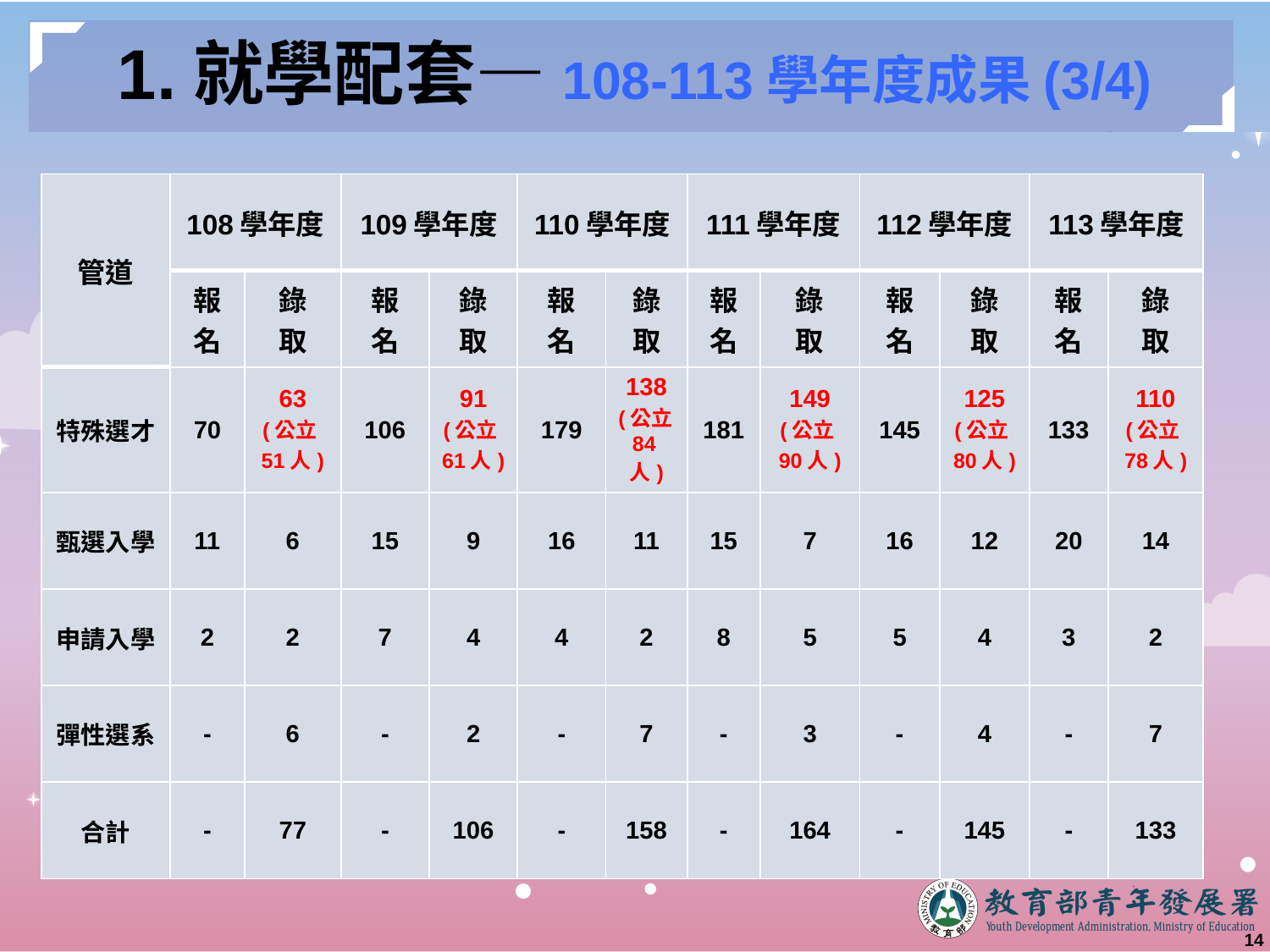

# 1.就學配套—108-113學年度成果(3/4)
| 管道 | 108學年度 |  | 109學年度 |  | 110學年度 |  | 111學年度 |  | 112學年度 |  | 113學年度 |  |
| --- | --- | --- | --- | --- | --- | --- | --- | --- | --- | --- | --- | --- |
|  | 報名 | 錄 取 | 報 名 | 錄 取 | 報 名 | 錄 取 | 報 名 | 錄 取 | 報名 | 錄 取 | 報 名 | 錄 取 |
| 特殊選才 | 70 | 63 (公立51人) | 106 | 91 (公立61人) | 179 | 138 (公立84人) | 181 | 149 (公立90人) | 145 | 125 (公立80人) | 133 | 110 (公立78人) |
| 甄選入學 | 11 | 6 | 15 | 9 | 16 | 11 | 15 | 7 | 16 | 12 | 20 | 14 |
| 申請入學 | 2 | 2 | 7 | 4 | 4 | 2 | 8 | 5 | 5 | 4 | 3 | 2 |
| 彈性選系 | - | 6 | - | 2 | - | 7 | - | 3 | - | 4 | - | 7 |
| 合計 | - | 77 | - | 106 | - | 158 | - | 164 | - | 145 | - | 133 |
14